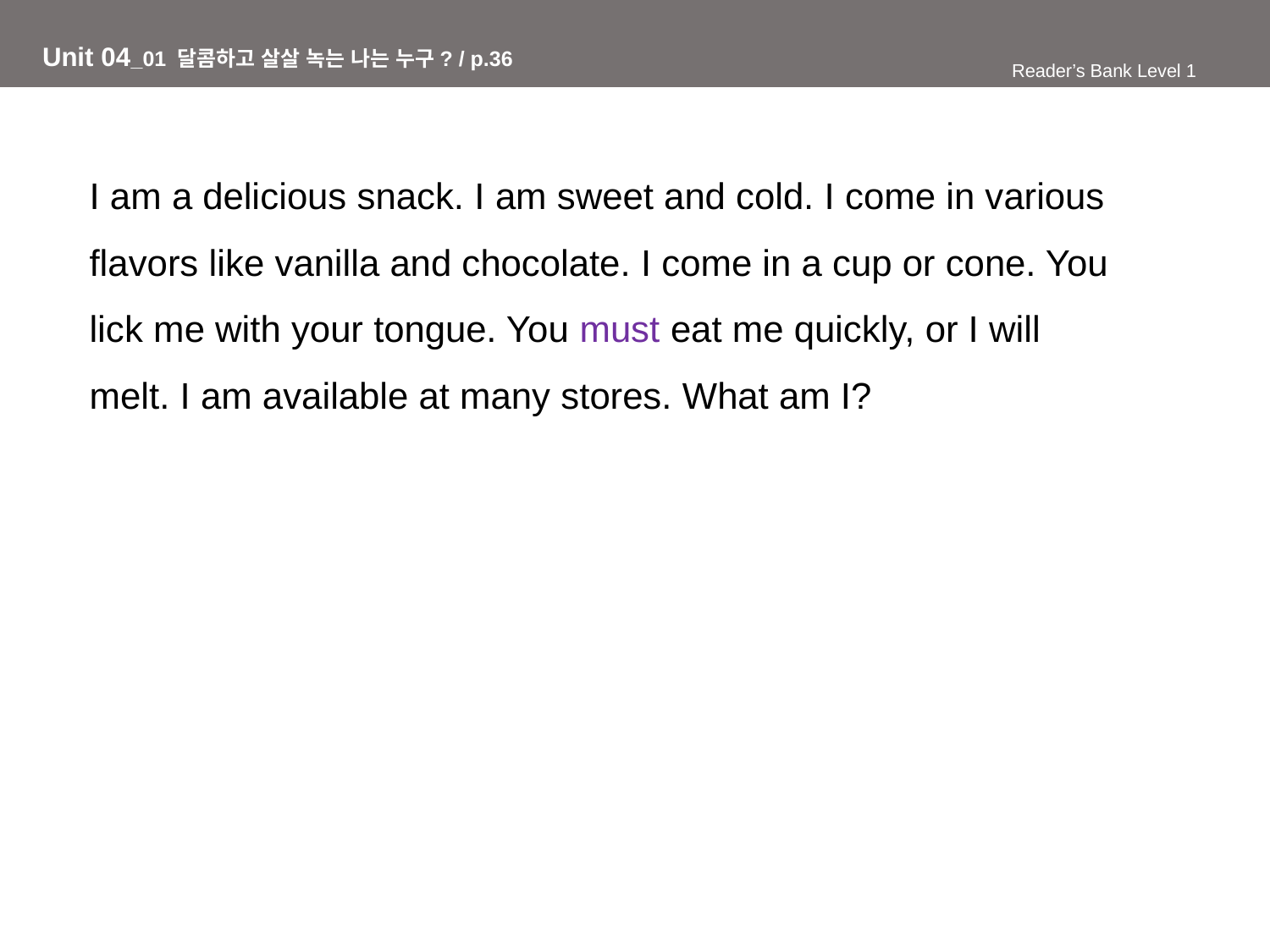

# Unit 04_01 달콤하고 살살 녹는 나는 누구? / p.36
Reader’s Bank Level 1

I am a delicious snack. I am sweet and cold. I come in various
flavors like vanilla and chocolate. I come in a cup or cone. You
lick me with your tongue. You must eat me quickly, or I will
melt. I am available at many stores. What am I?